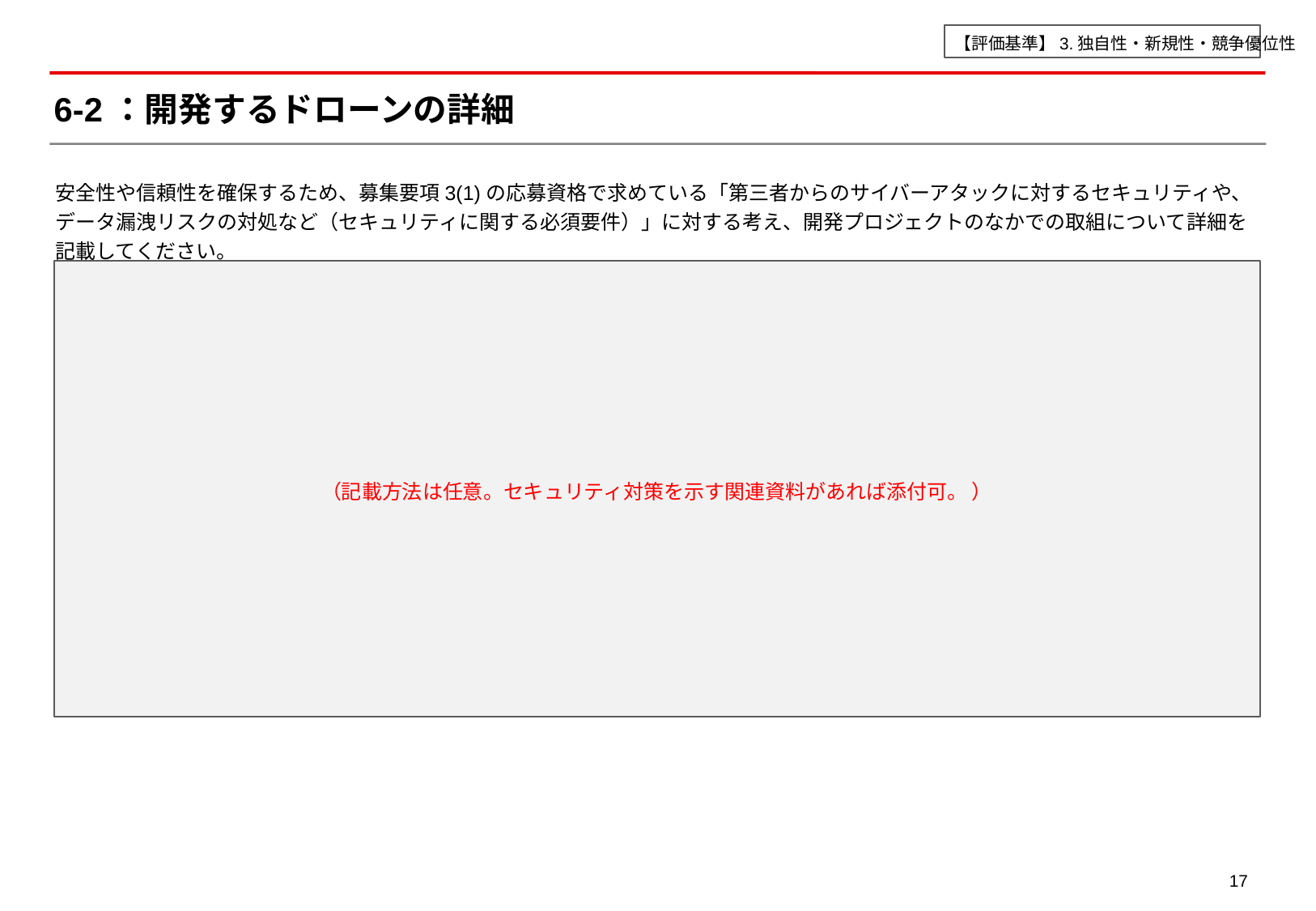

【評価基準】3.独自性・新規性・競争優位性
# 6-2：開発するドローンの詳細
安全性や信頼性を確保するため、募集要項3(1)の応募資格で求めている「第三者からのサイバーアタックに対するセキュリティや、データ漏洩リスクの対処など（セキュリティに関する必須要件）」に対する考え、開発プロジェクトのなかでの取組について詳細を記載してください。
（記載方法は任意。セキュリティ対策を示す関連資料があれば添付可。 ）